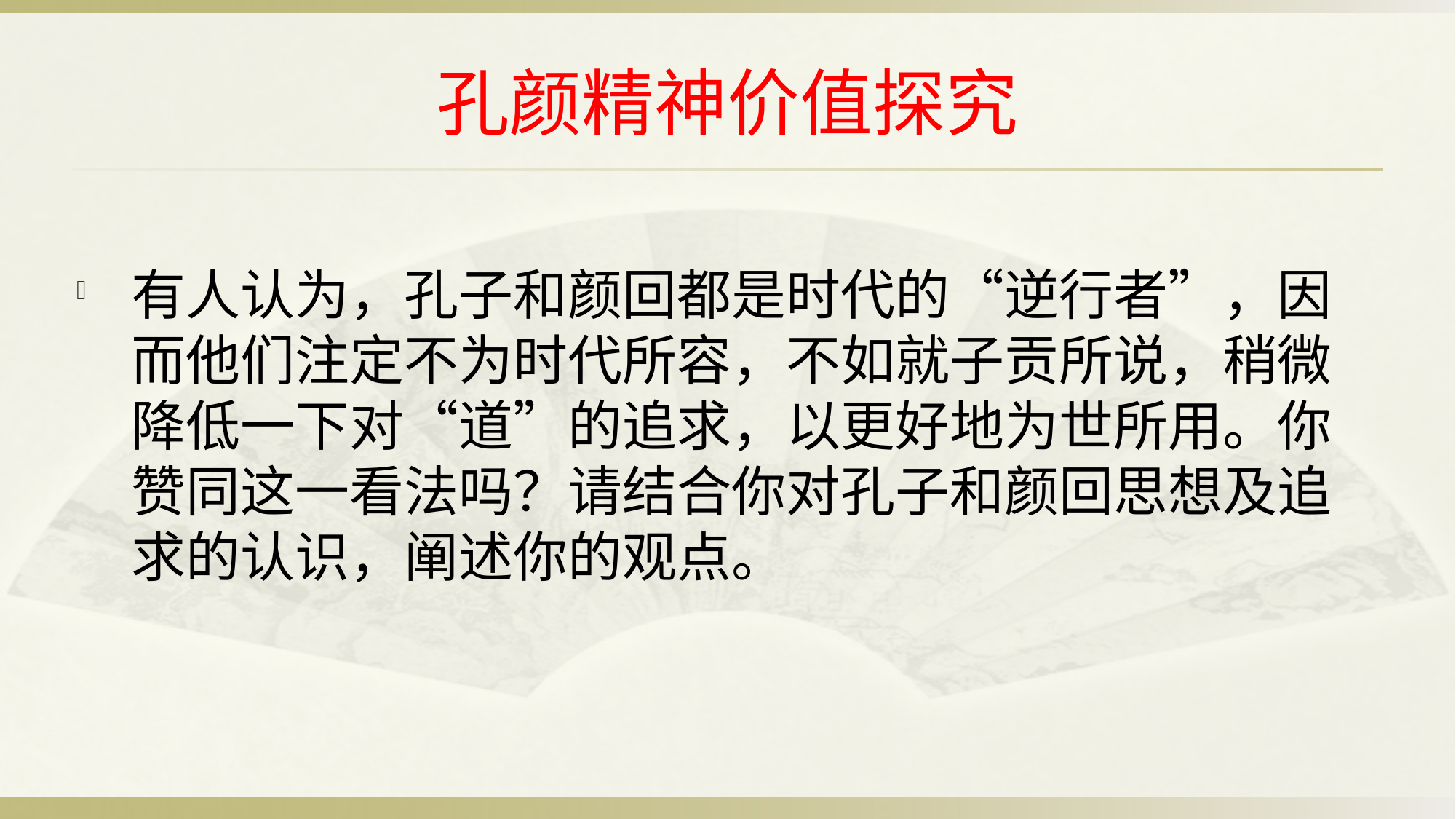

# 孔颜精神价值探究
有人认为，孔子和颜回都是时代的“逆行者”，因而他们注定不为时代所容，不如就子贡所说，稍微降低一下对“道”的追求，以更好地为世所用。你赞同这一看法吗？请结合你对孔子和颜回思想及追求的认识，阐述你的观点。